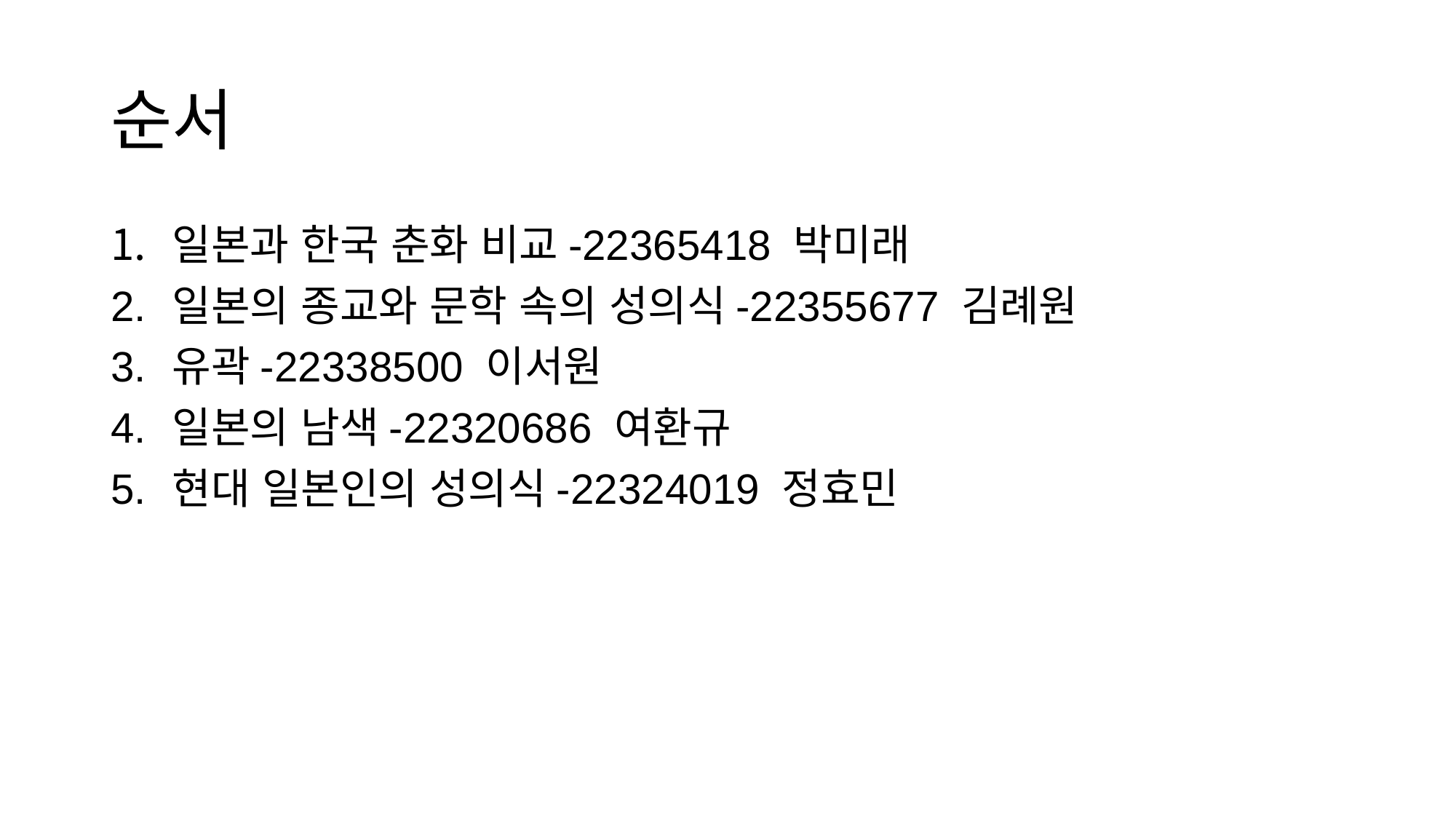

# 순서
일본과 한국 춘화 비교-22365418 박미래
일본의 종교와 문학 속의 성의식-22355677 김례원
유곽-22338500 이서원
일본의 남색-22320686 여환규
현대 일본인의 성의식-22324019 정효민